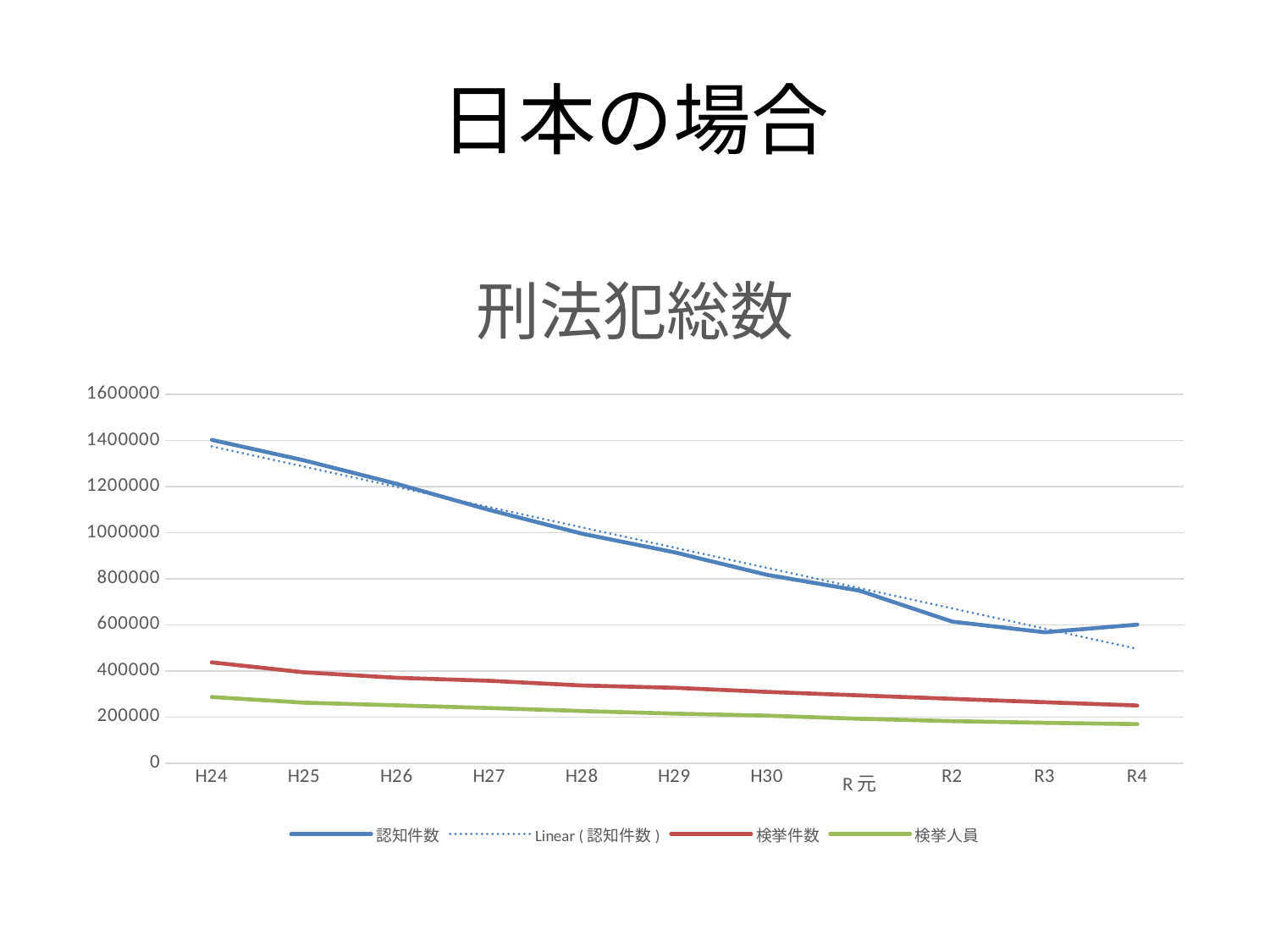

# 日本の場合

### Chart: 刑法犯総数

| Category | 認知件数 | 検挙件数 | 検挙人員 |
|---|---|---|---|
| H24 | 1403167.0 | 437610.0 | 287021.0 |
| H25 | 1314140.0 | 394121.0 | 262486.0 |
| H26 | 1212163.0 | 370568.0 | 251115.0 |
| H27 | 1098969.0 | 357484.0 | 239355.0 |
| H28 | 996120.0 | 337066.0 | 226376.0 |
| H29 | 915042.0 | 327081.0 | 215003.0 |
| H30 | 817338.0 | 309409.0 | 206094.0 |
| R元 | 748559.0 | 294206.0 | 192607.0 |
| R2 | 614231.0 | 279185.0 | 182582.0 |
| R3 | 568104.0 | 264485.0 | 175041.0 |
| R4 | 601331.0 | 250350.0 | 169409.0 |